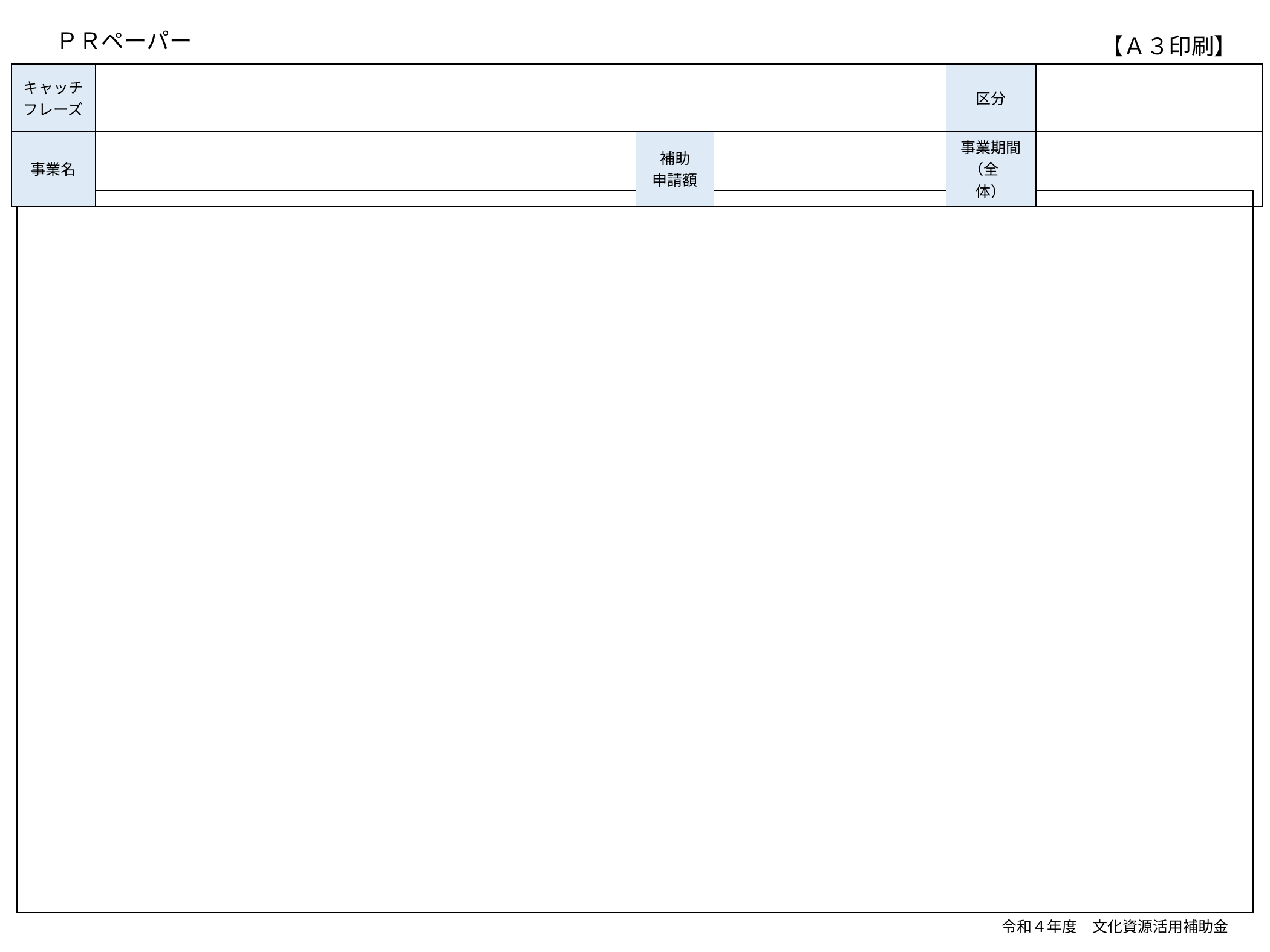

ＰＲペーパー
【Ａ３印刷】
| キャッチフレーズ |  |  |  | 区分 |  |
| --- | --- | --- | --- | --- | --- |
| 事業名 |  | 補助 申請額 |  | 事業期間 （全　体） |  |

令和４年度　文化資源活用補助金